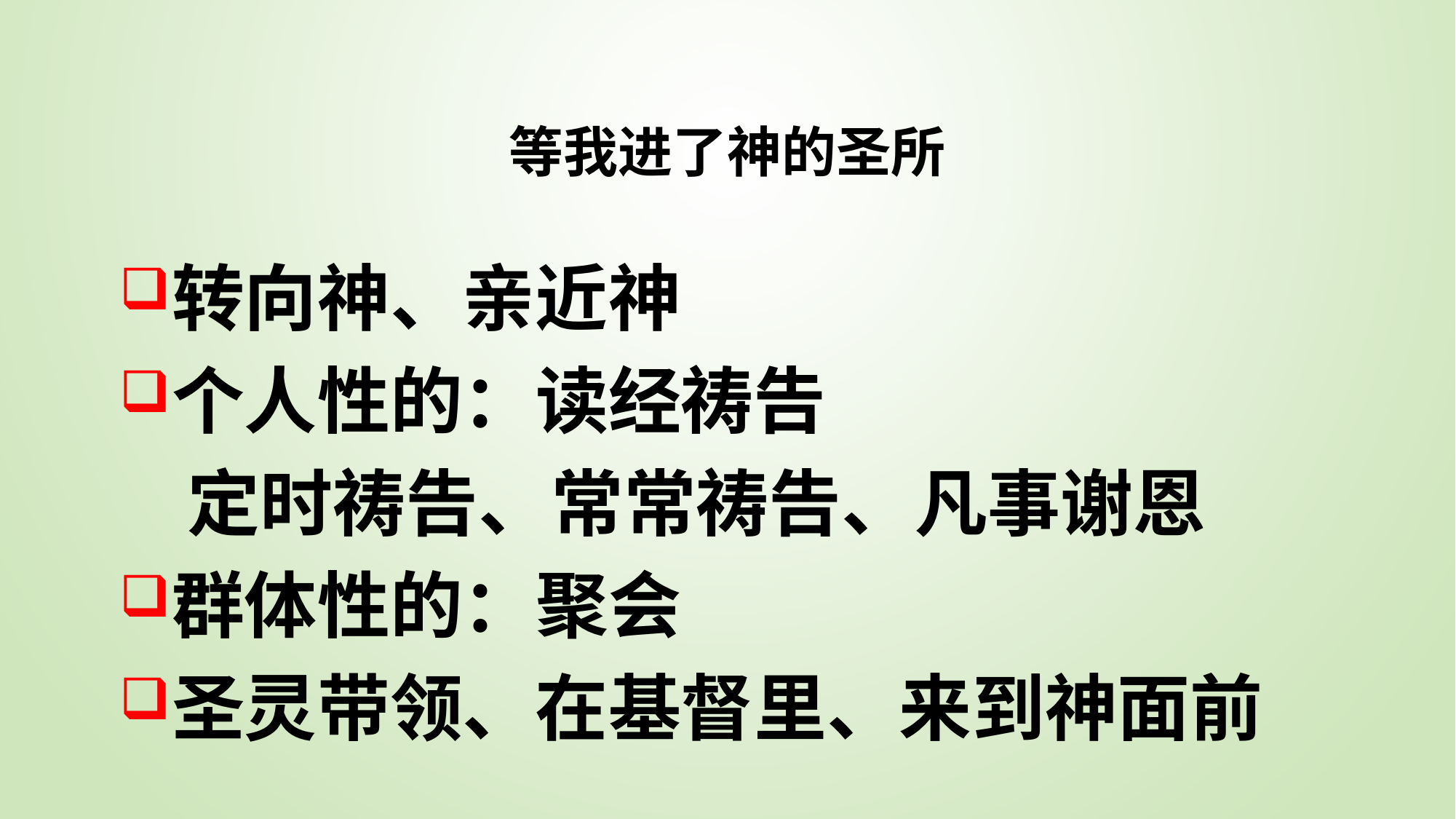

# 等我进了神的圣所
转向神、亲近神
个人性的：读经祷告
   定时祷告、常常祷告、凡事谢恩
群体性的：聚会
圣灵带领、在基督里、来到神面前